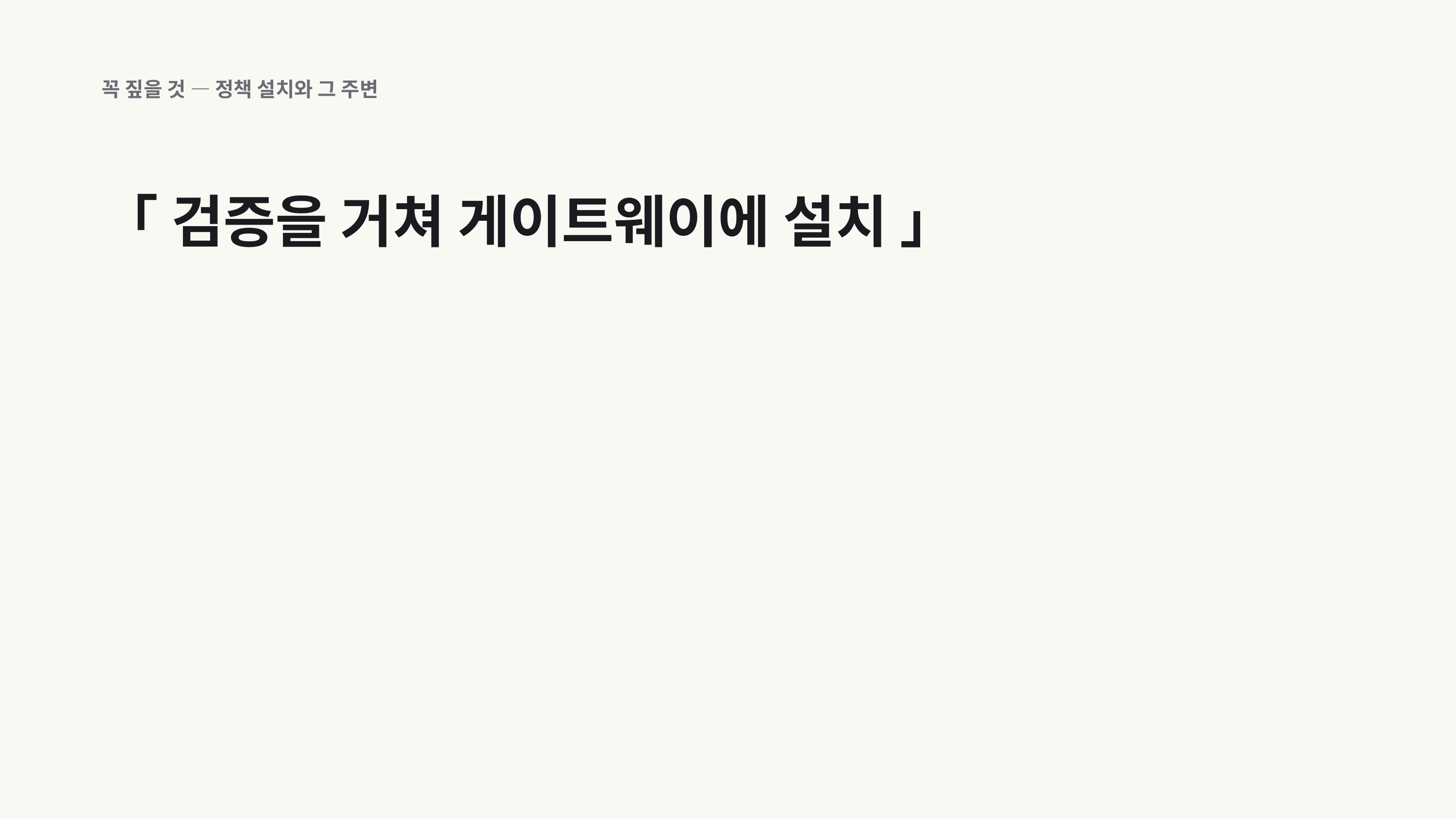

꼭 짚을 것 — 정책 설치와 그 주변
「 검증을 거쳐 게이트웨이에 설치 」